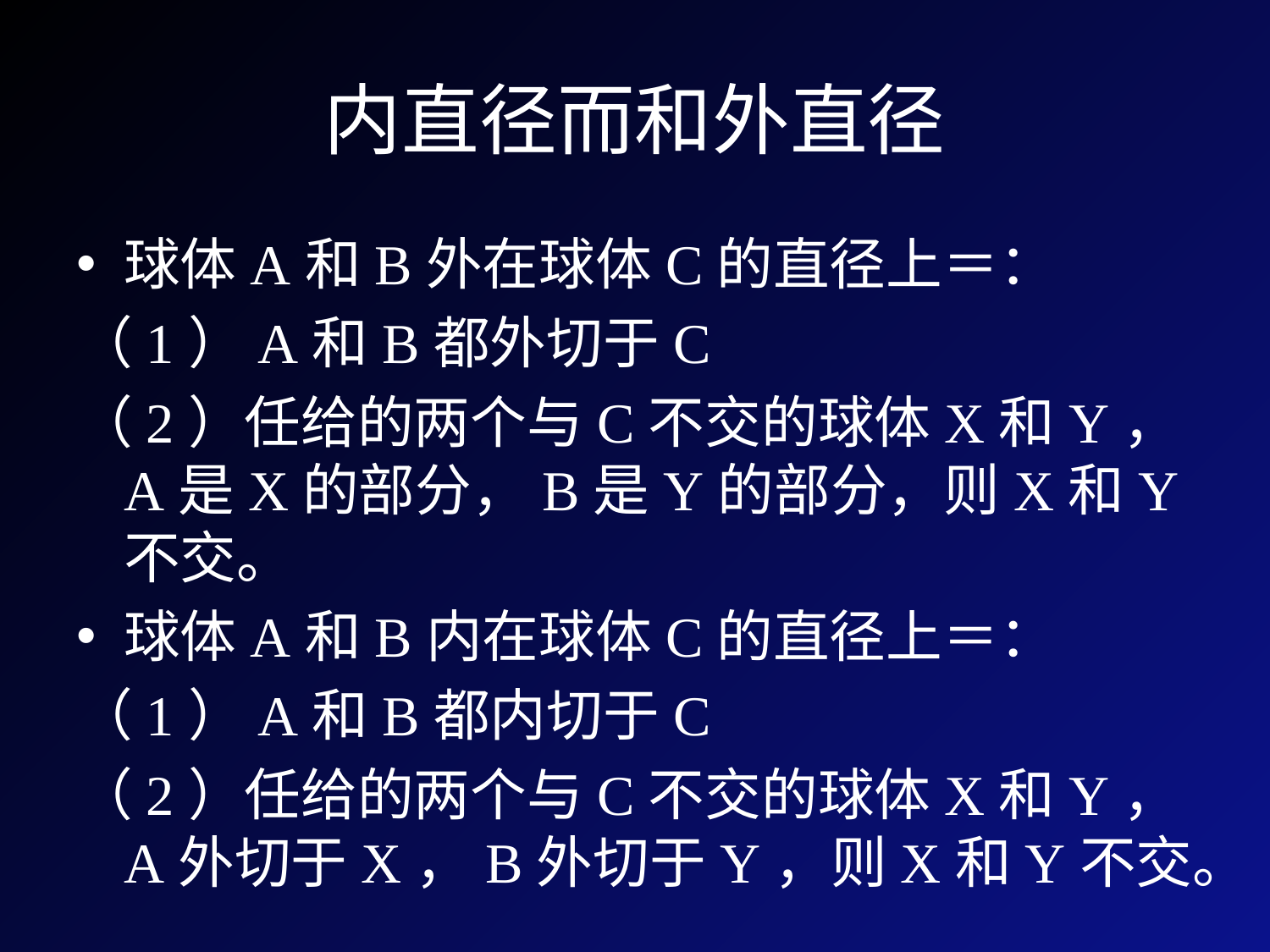

# 内直径而和外直径
球体A和B外在球体C的直径上＝：
（1）A和B都外切于C
（2）任给的两个与C不交的球体X和Y，A是X的部分，B是Y的部分，则X和Y不交。
球体A和B内在球体C的直径上＝：
（1）A和B都内切于C
（2）任给的两个与C不交的球体X和Y，A外切于X，B外切于Y，则X和Y不交。